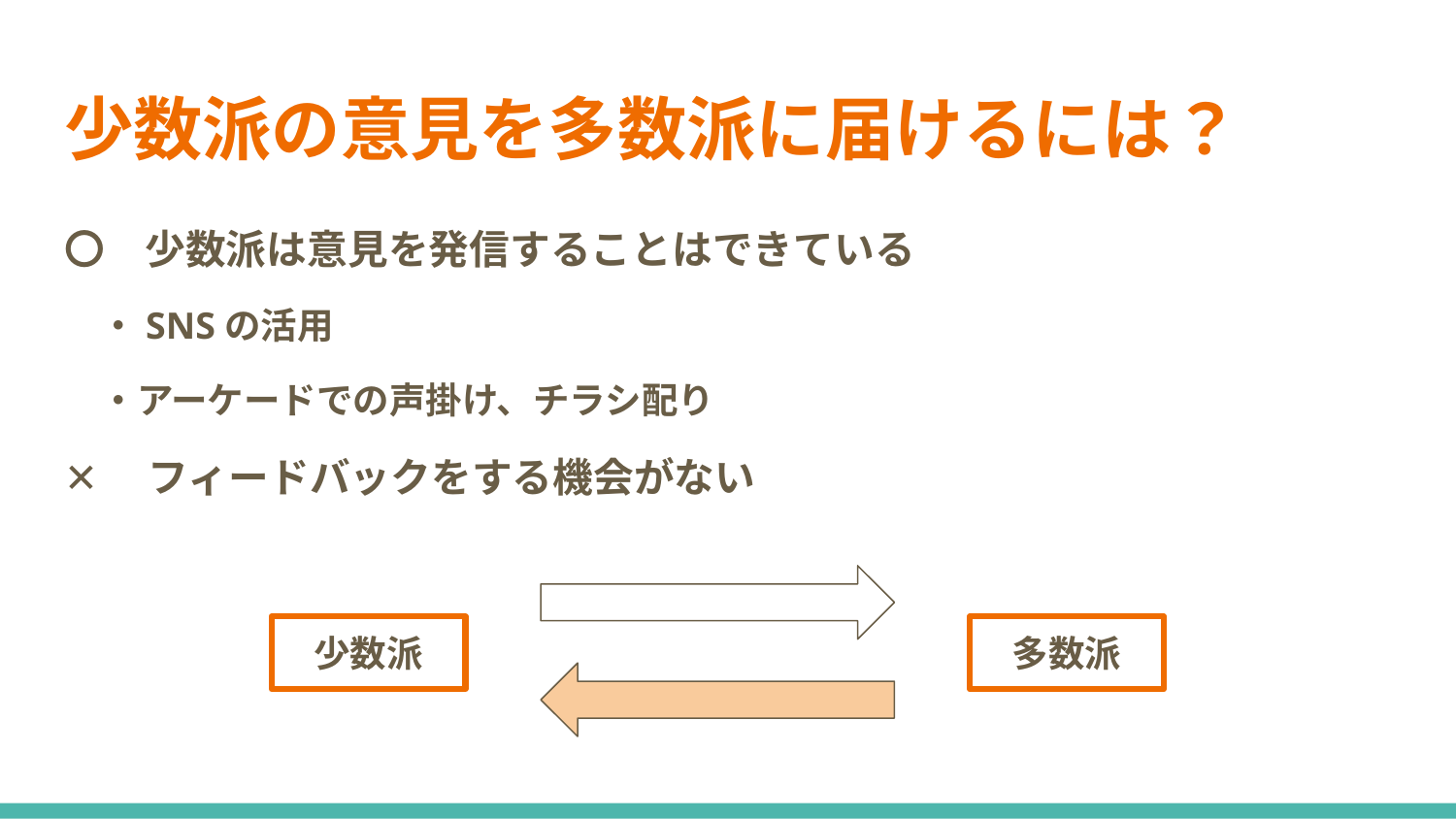

# 少数派の意見を多数派に届けるには？
〇　少数派は意見を発信することはできている
　・SNSの活用
　・アーケードでの声掛け、チラシ配り
✕　フィードバックをする機会がない

少数派
多数派